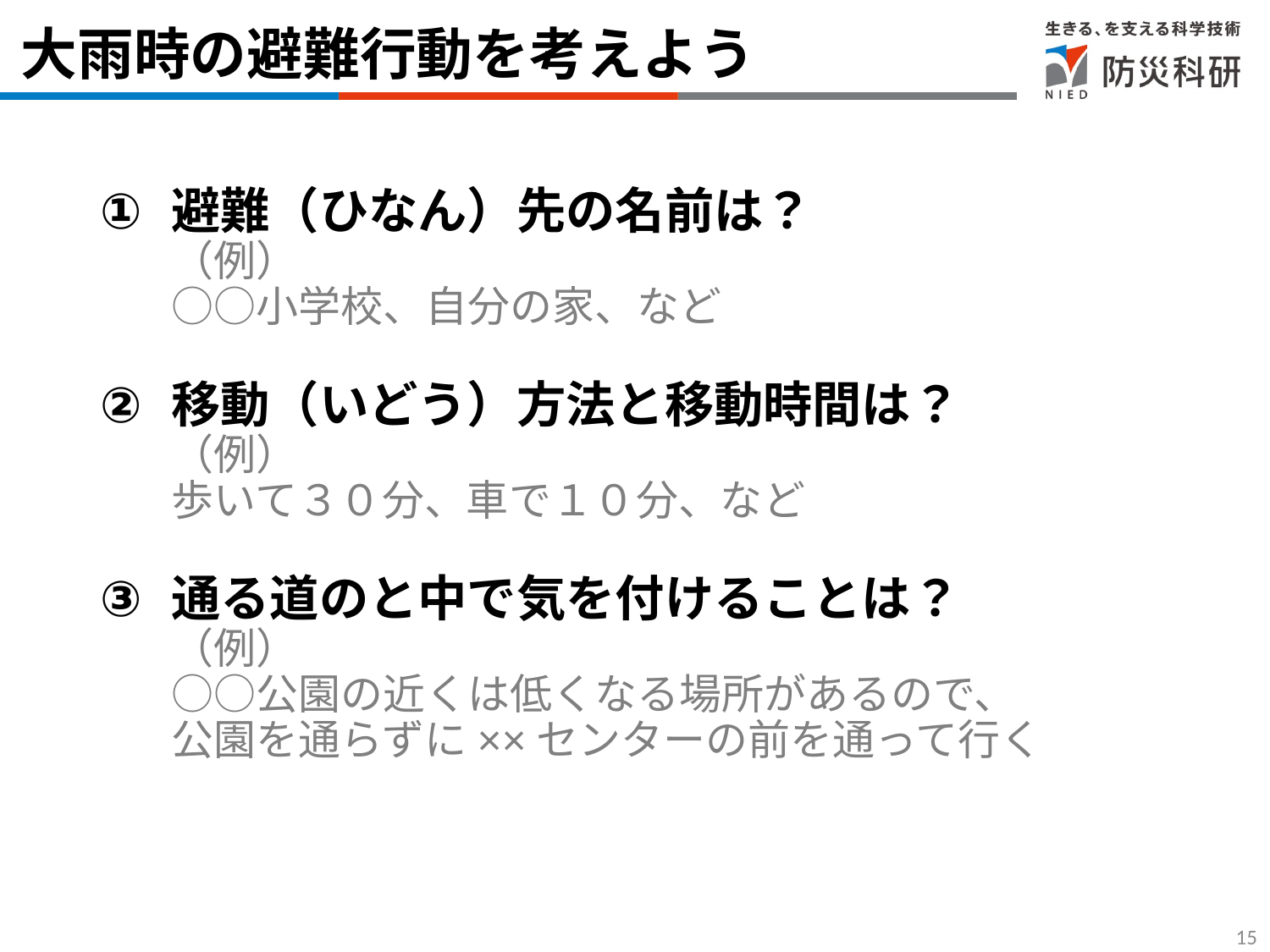

# 大雨時の避難行動を考えよう
避難（ひなん）先の名前は？
（例）
○○小学校、自分の家、など
移動（いどう）方法と移動時間は？
（例）
歩いて３０分、車で１０分、など
通る道のと中で気を付けることは？
（例）
○○公園の近くは低くなる場所があるので、
公園を通らずに××センターの前を通って行く
15